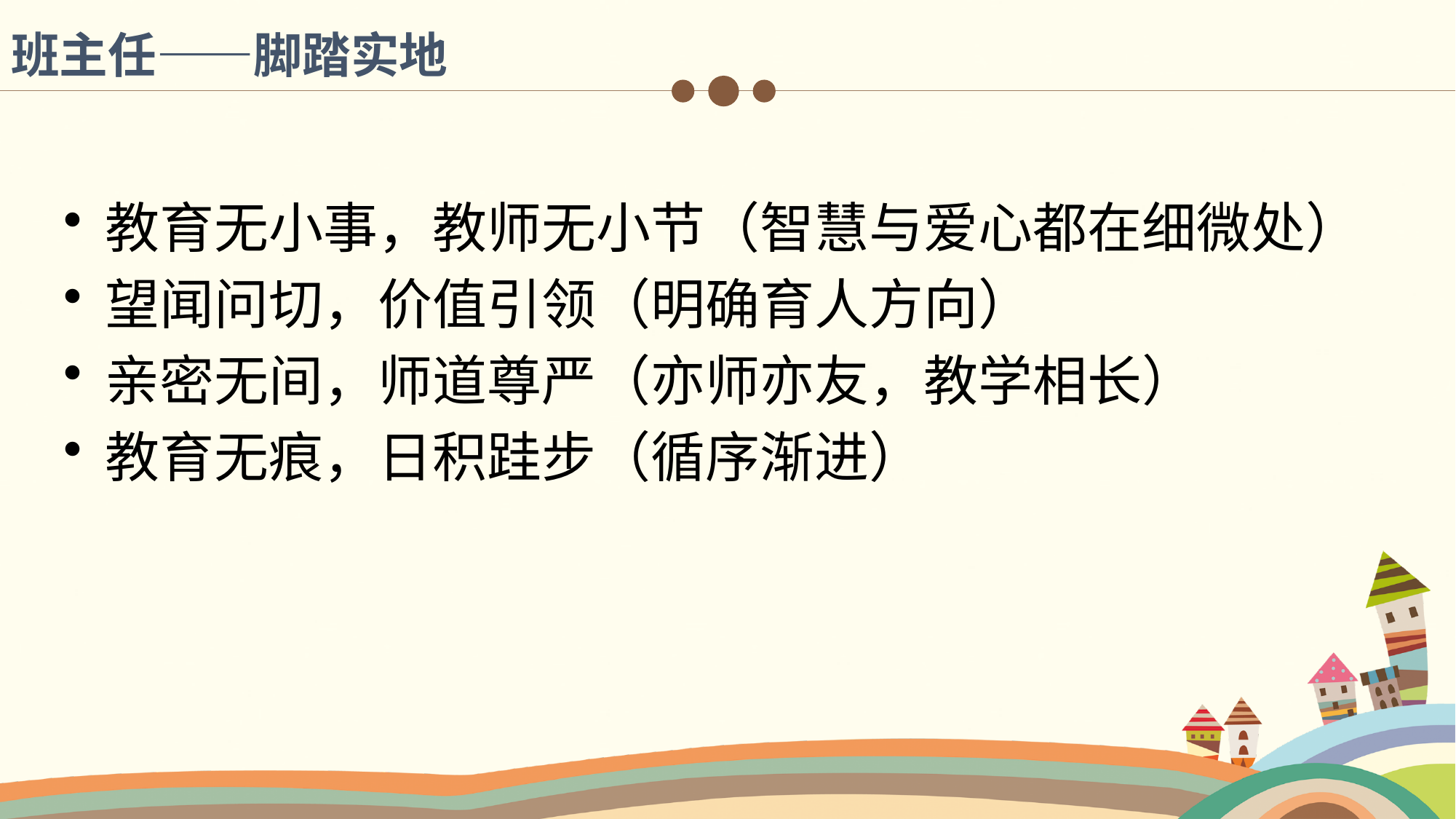

班主任——脚踏实地
教育无小事，教师无小节（智慧与爱心都在细微处）
望闻问切，价值引领（明确育人方向）
亲密无间，师道尊严（亦师亦友，教学相长）
教育无痕，日积跬步（循序渐进）